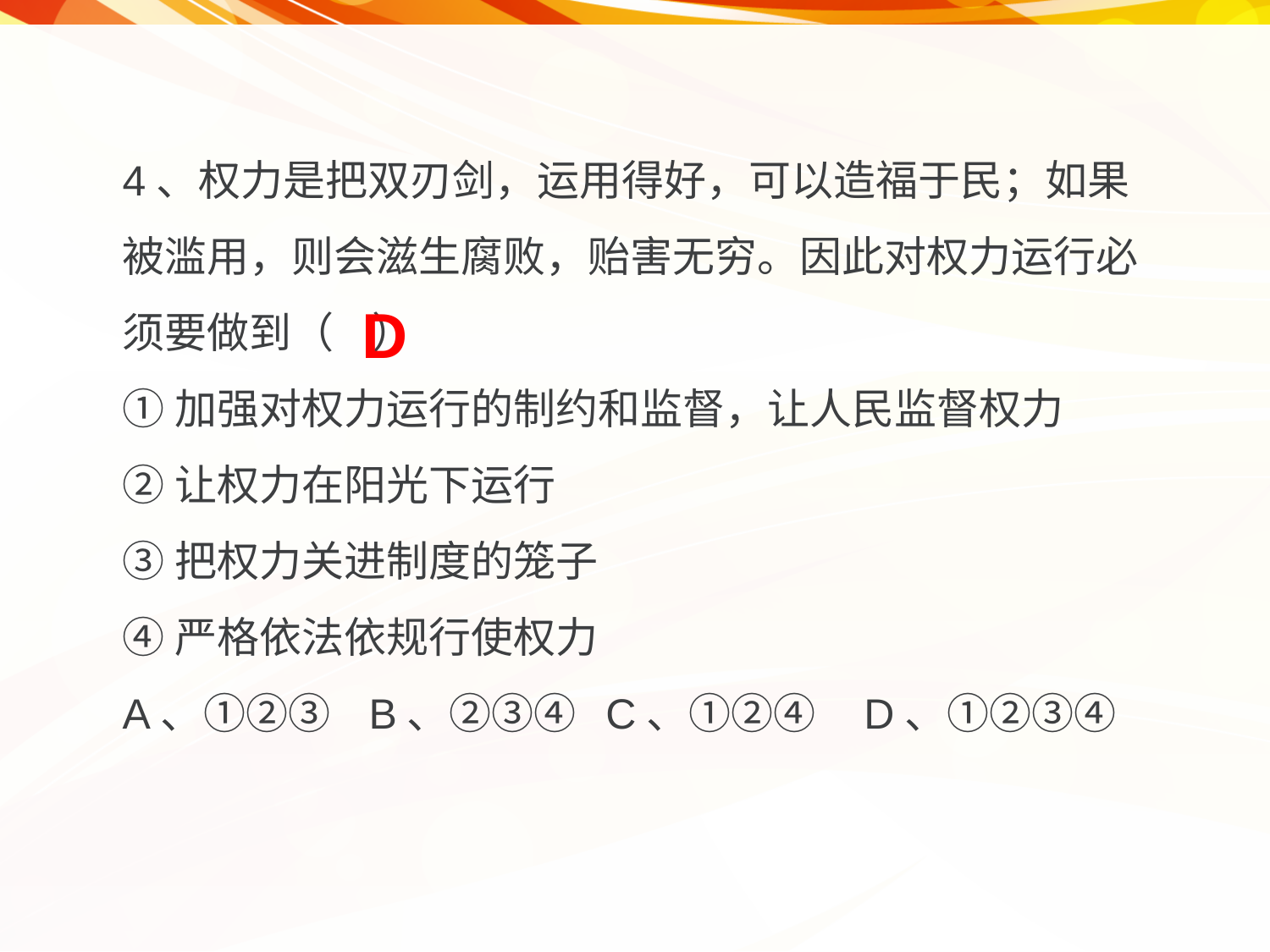

4、权力是把双刃剑，运用得好，可以造福于民；如果被滥用，则会滋生腐败，贻害无穷。因此对权力运行必须要做到（    ）
①加强对权力运行的制约和监督，让人民监督权力
②让权力在阳光下运行
③把权力关进制度的笼子
④严格依法依规行使权力
A、①②③   B、②③④  C、①②④    D、①②③④
D